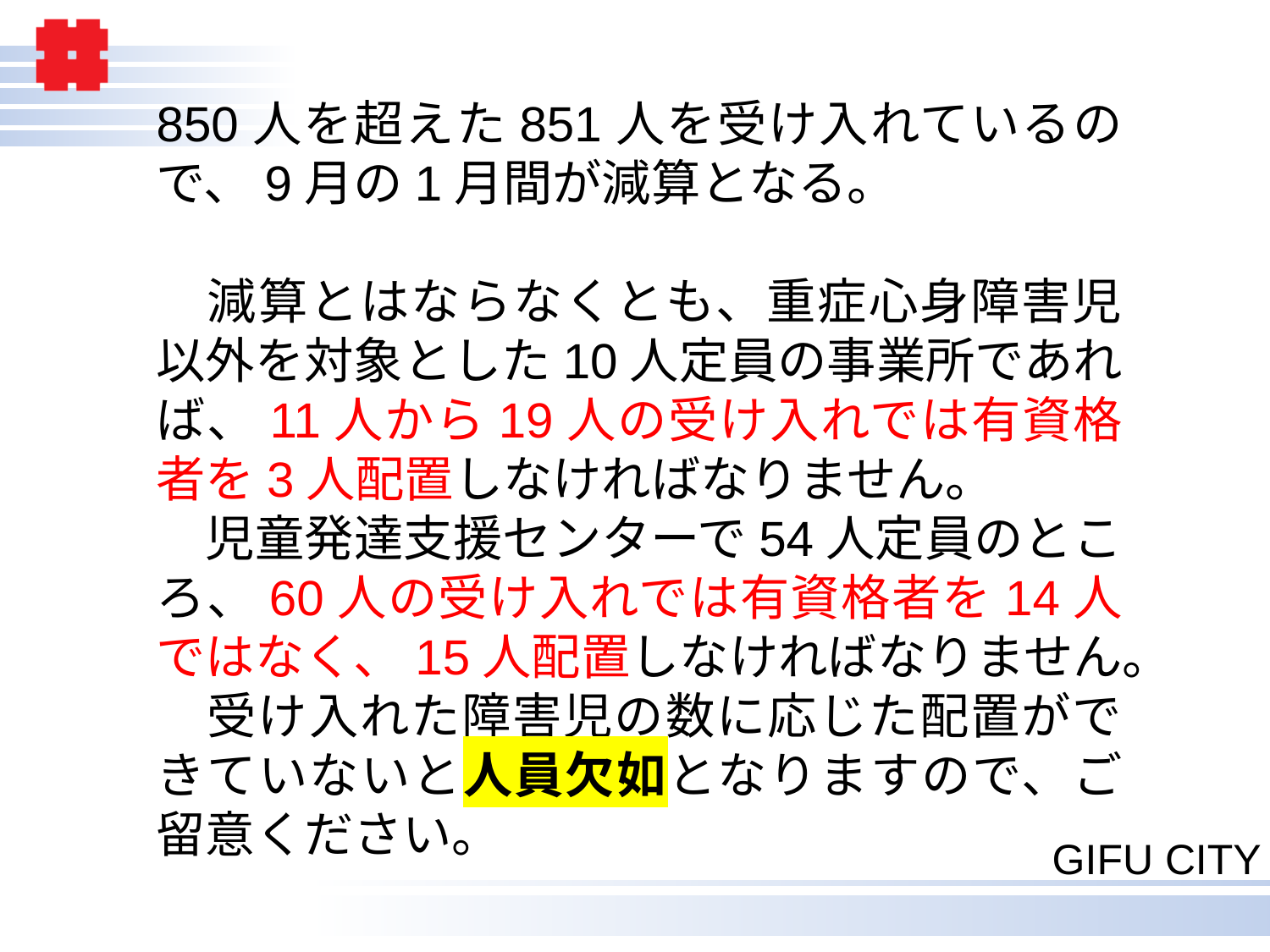

850人を超えた851人を受け入れているので、9月の1月間が減算となる。

　減算とはならなくとも、重症心身障害児以外を対象とした10人定員の事業所であれば、11人から19人の受け入れでは有資格者を3人配置しなければなりません。
　児童発達支援センターで54人定員のところ、60人の受け入れでは有資格者を14人ではなく、15人配置しなければなりません。
　受け入れた障害児の数に応じた配置ができていないと人員欠如となりますので、ご留意ください。